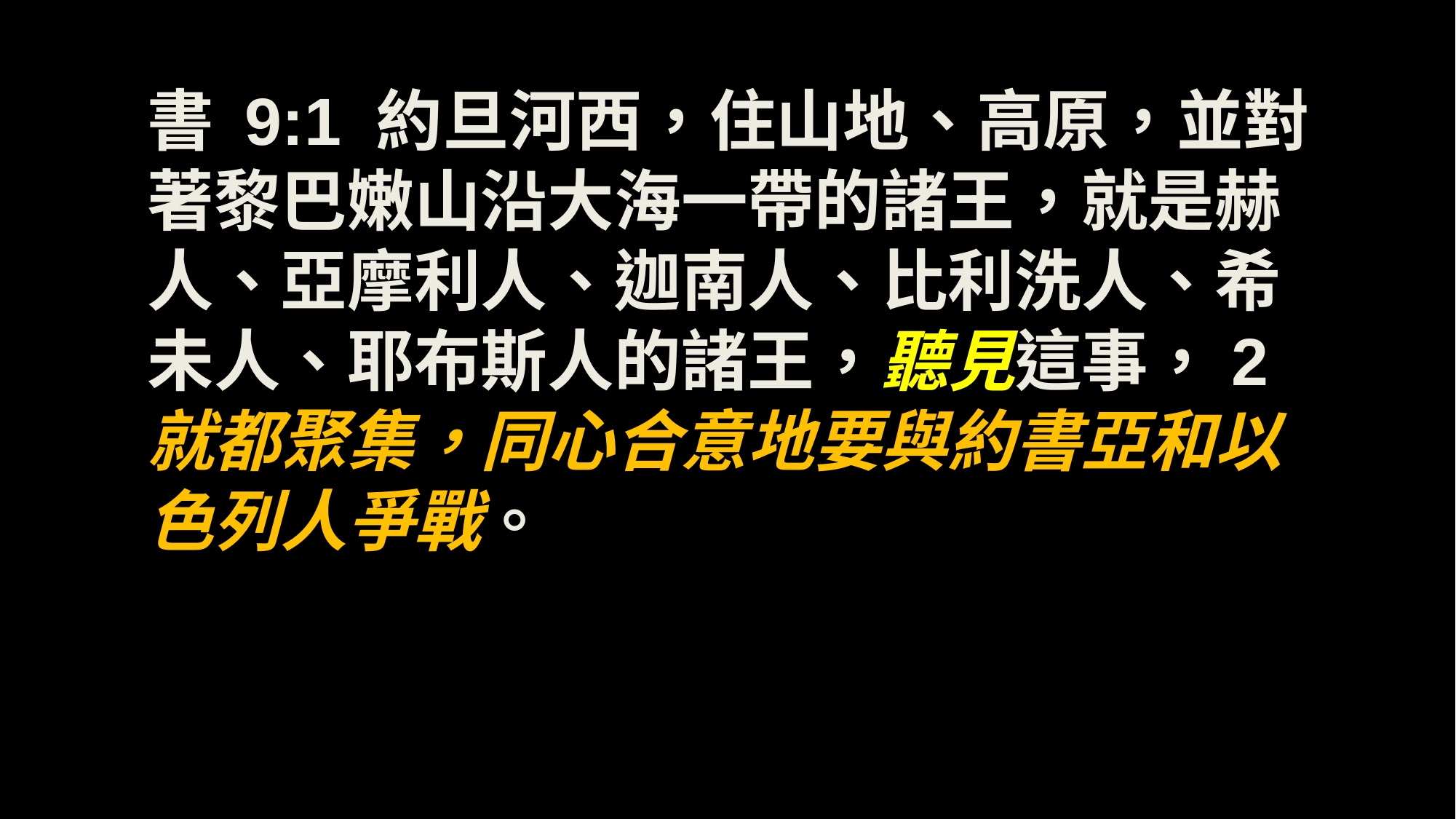

書 9:1 約旦河西，住山地、高原，並對著黎巴嫩山沿大海一帶的諸王，就是赫人、亞摩利人、迦南人、比利洗人、希未人、耶布斯人的諸王，聽見這事，2 就都聚集，同心合意地要與約書亞和以色列人爭戰。